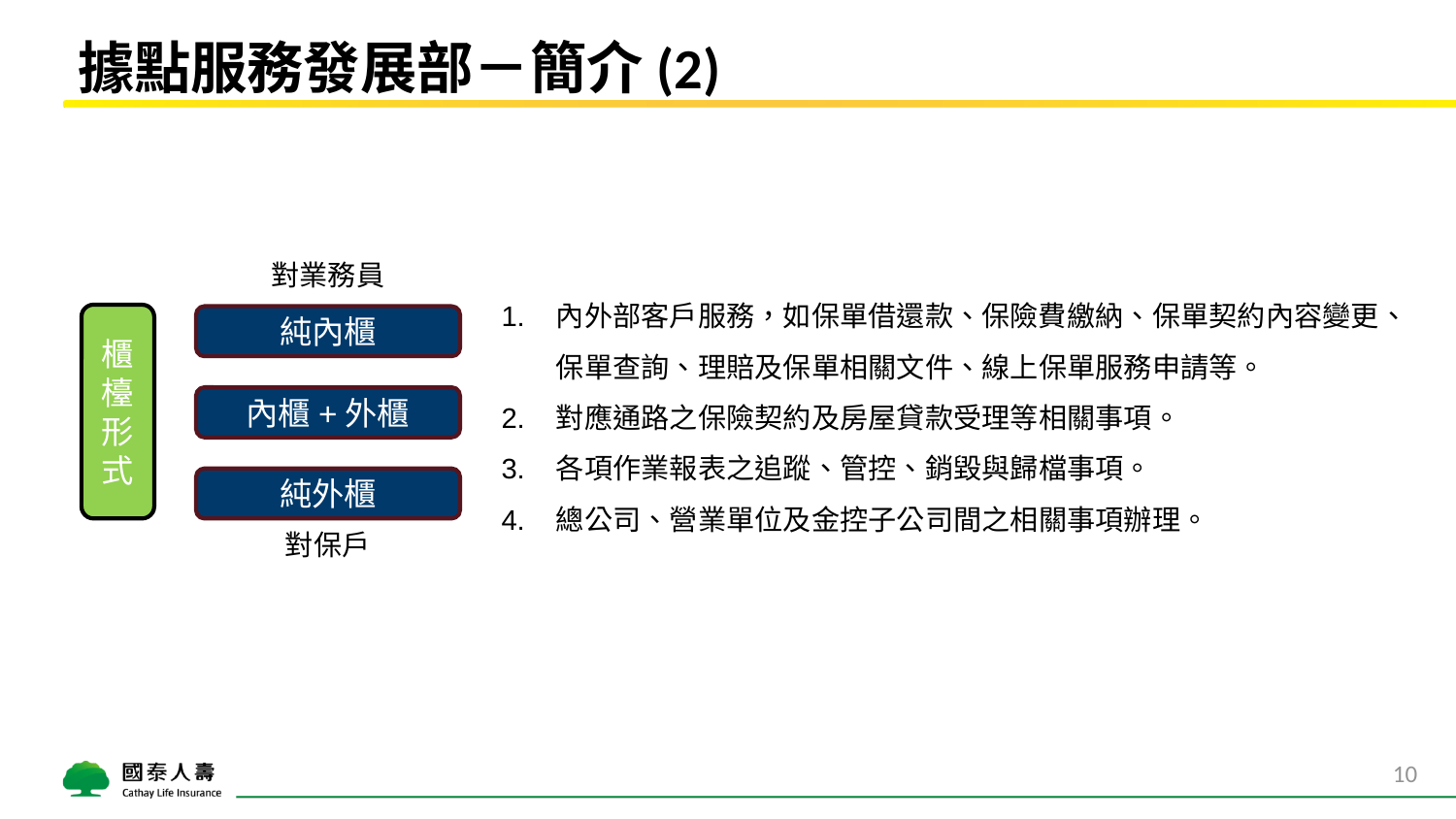

# 據點服務發展部－簡介(2)
對業務員
內外部客戶服務，如保單借還款、保險費繳納、保單契約內容變更、保單查詢、理賠及保單相關文件、線上保單服務申請等。
對應通路之保險契約及房屋貸款受理等相關事項。
各項作業報表之追蹤、管控、銷毀與歸檔事項。
總公司、營業單位及金控子公司間之相關事項辦理。
櫃檯形式
純內櫃
內櫃+外櫃
純外櫃
對保戶
10